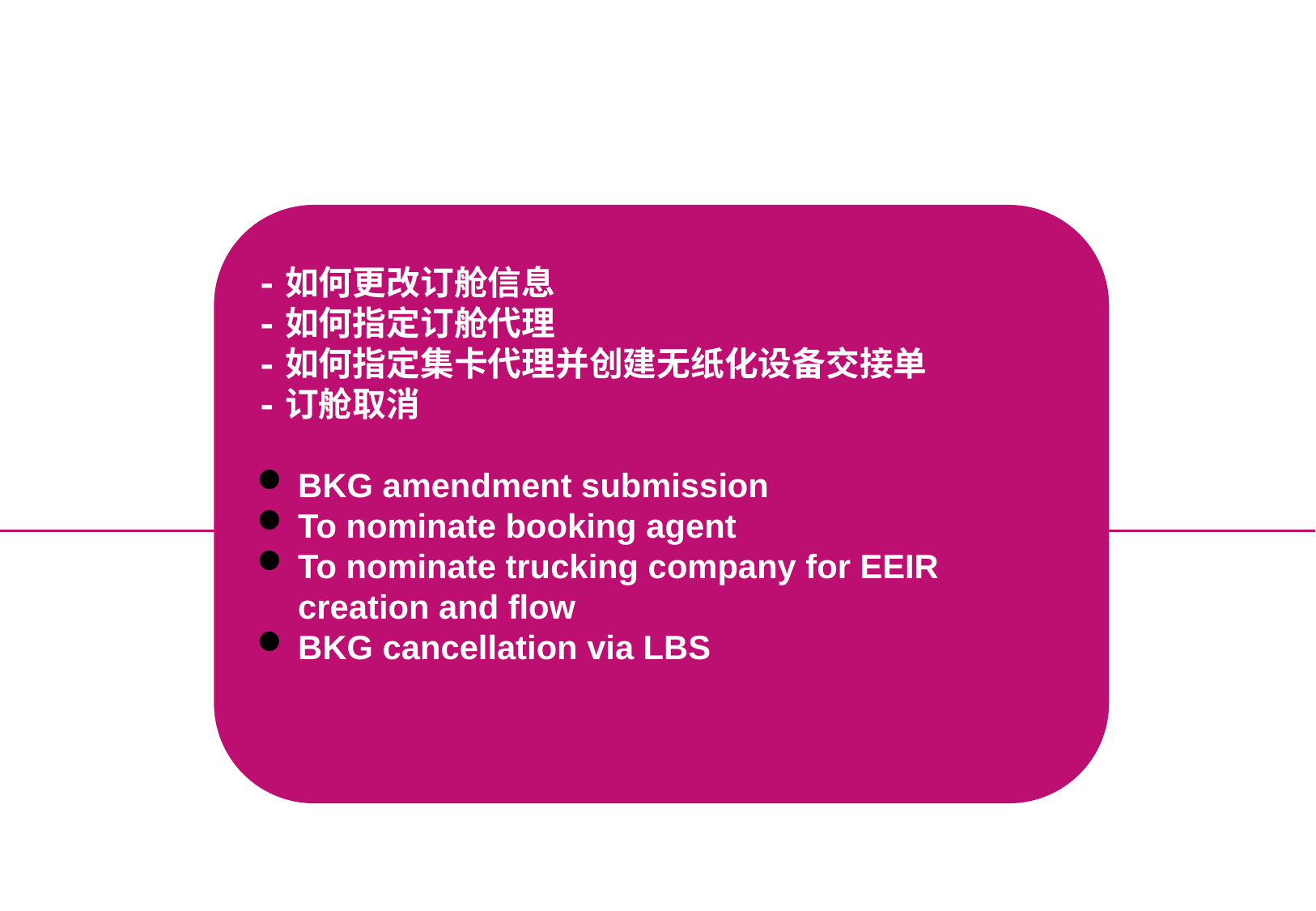

-如何更改订舱信息
-如何指定订舱代理
-如何指定集卡代理并创建无纸化设备交接单
-订舱取消

BKG amendment submission
To nominate booking agent
To nominate trucking company for EEIR creation and flow
BKG cancellation via LBS

8